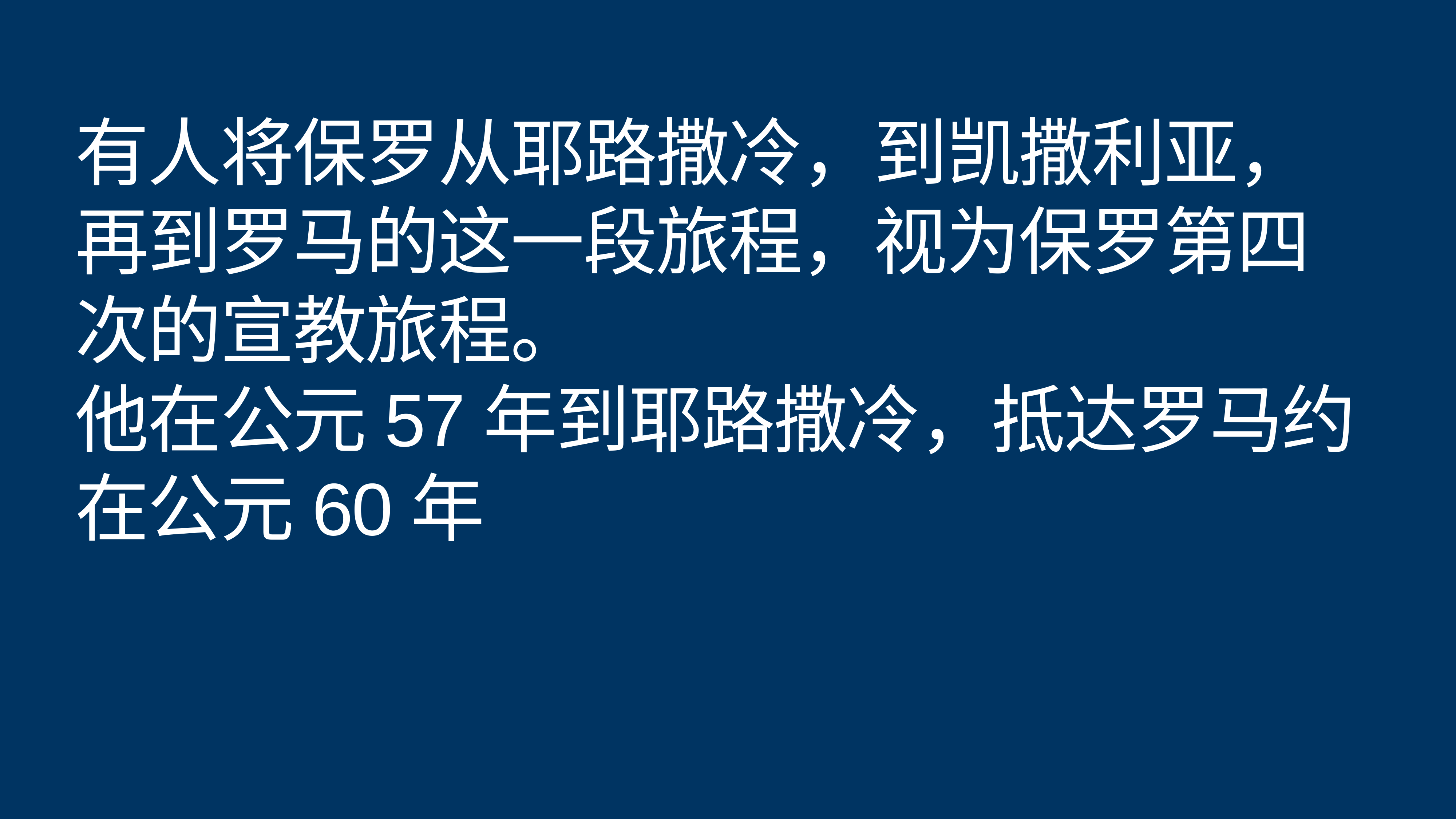

# 有人将保罗从耶路撒冷，到凯撒利亚，再到罗马的这一段旅程，视为保罗第四次的宣教旅程。
他在公元57年到耶路撒冷，抵达罗马约在公元60年